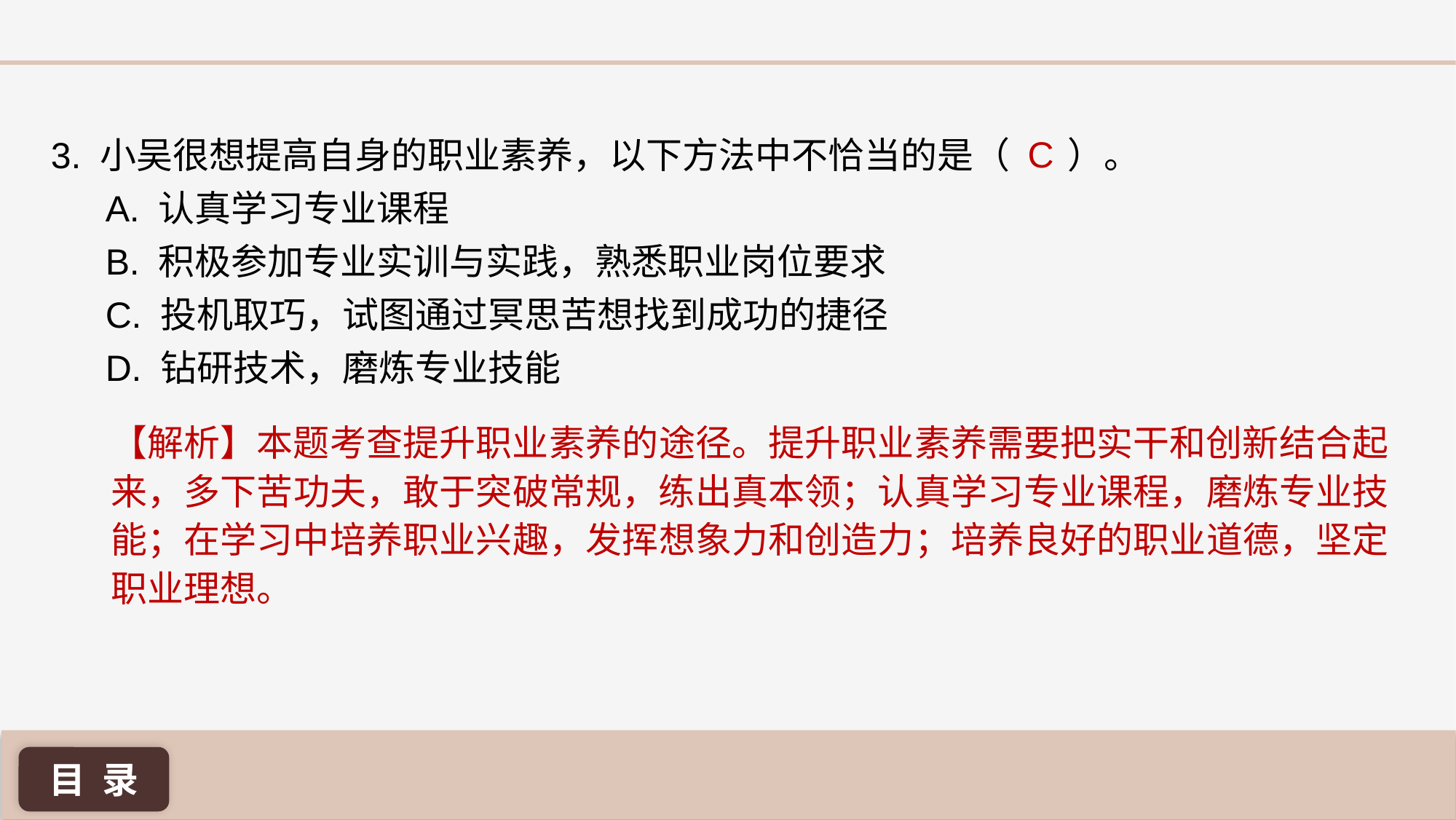

C
3. 小吴很想提高自身的职业素养，以下方法中不恰当的是（       ）。
A. 认真学习专业课程
B. 积极参加专业实训与实践，熟悉职业岗位要求
C. 投机取巧，试图通过冥思苦想找到成功的捷径
D. 钻研技术，磨炼专业技能
【解析】本题考查提升职业素养的途径。提升职业素养需要把实干和创新结合起来，多下苦功夫，敢于突破常规，练出真本领；认真学习专业课程，磨炼专业技能；在学习中培养职业兴趣，发挥想象力和创造力；培养良好的职业道德，坚定职业理想。